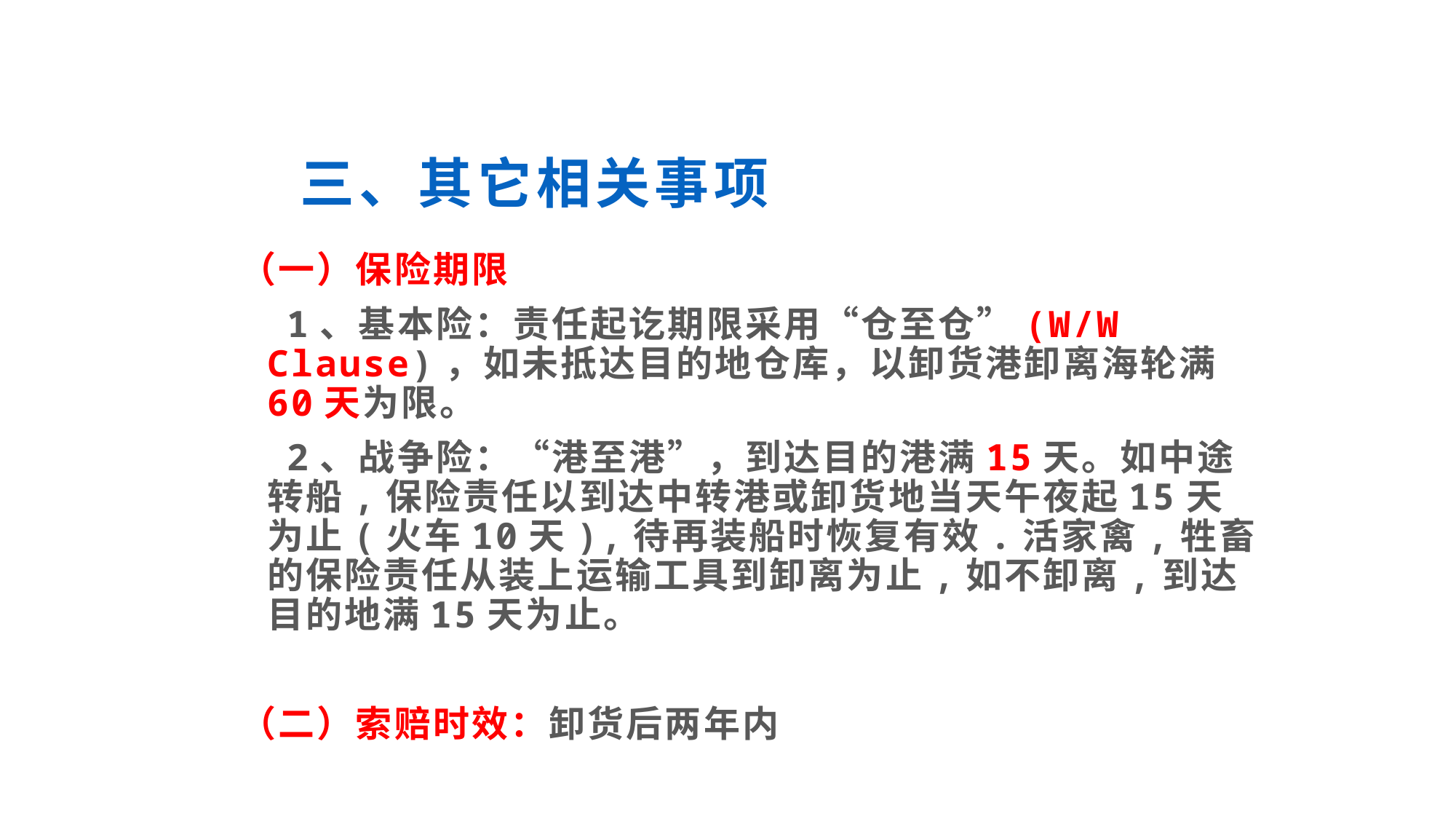

# 三、其它相关事项
（一）保险期限
　1、基本险：责任起讫期限采用“仓至仓”(W/W Clause)，如未抵达目的地仓库，以卸货港卸离海轮满60天为限。
　2、战争险：“港至港”，到达目的港满15天。如中途转船,保险责任以到达中转港或卸货地当天午夜起15天为止(火车10天),待再装船时恢复有效.活家禽,牲畜的保险责任从装上运输工具到卸离为止,如不卸离,到达目的地满15天为止。

（二）索赔时效：卸货后两年内